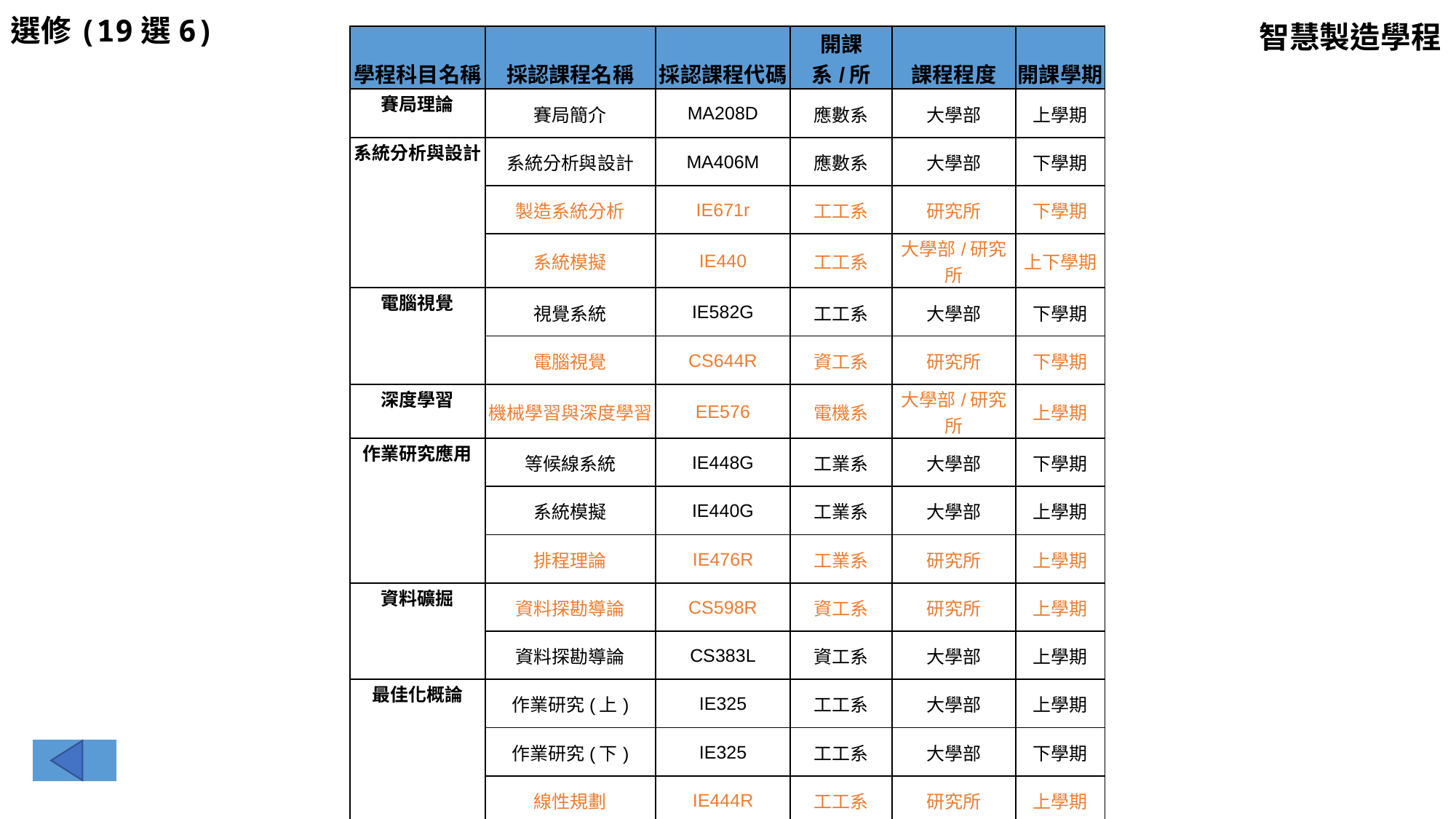

選修(19選6)
智慧製造學程
| 學程科目名稱 | 採認課程名稱 | 採認課程代碼 | 開課系/所 | 課程程度 | 開課學期 |
| --- | --- | --- | --- | --- | --- |
| 賽局理論 | 賽局簡介 | MA208D | 應數系 | 大學部 | 上學期 |
| 系統分析與設計 | 系統分析與設計 | MA406M | 應數系 | 大學部 | 下學期 |
|  | 製造系統分析 | IE671r | 工工系 | 研究所 | 下學期 |
|  | 系統模擬 | IE440 | 工工系 | 大學部/研究所 | 上下學期 |
| 電腦視覺 | 視覺系統 | IE582G | 工工系 | 大學部 | 下學期 |
|  | 電腦視覺 | CS644R | 資工系 | 研究所 | 下學期 |
| 深度學習 | 機械學習與深度學習 | EE576 | 電機系 | 大學部/研究所 | 上學期 |
| 作業研究應用 | 等候線系統 | IE448G | 工業系 | 大學部 | 下學期 |
|  | 系統模擬 | IE440G | 工業系 | 大學部 | 上學期 |
|  | 排程理論 | IE476R | 工業系 | 研究所 | 上學期 |
| 資料礦掘 | 資料探勘導論 | CS598R | 資工系 | 研究所 | 上學期 |
|  | 資料探勘導論 | CS383L | 資工系 | 大學部 | 上學期 |
| 最佳化概論 | 作業研究(上) | IE325 | 工工系 | 大學部 | 上學期 |
|  | 作業研究(下) | IE325 | 工工系 | 大學部 | 下學期 |
|  | 線性規劃 | IE444R | 工工系 | 研究所 | 上學期 |